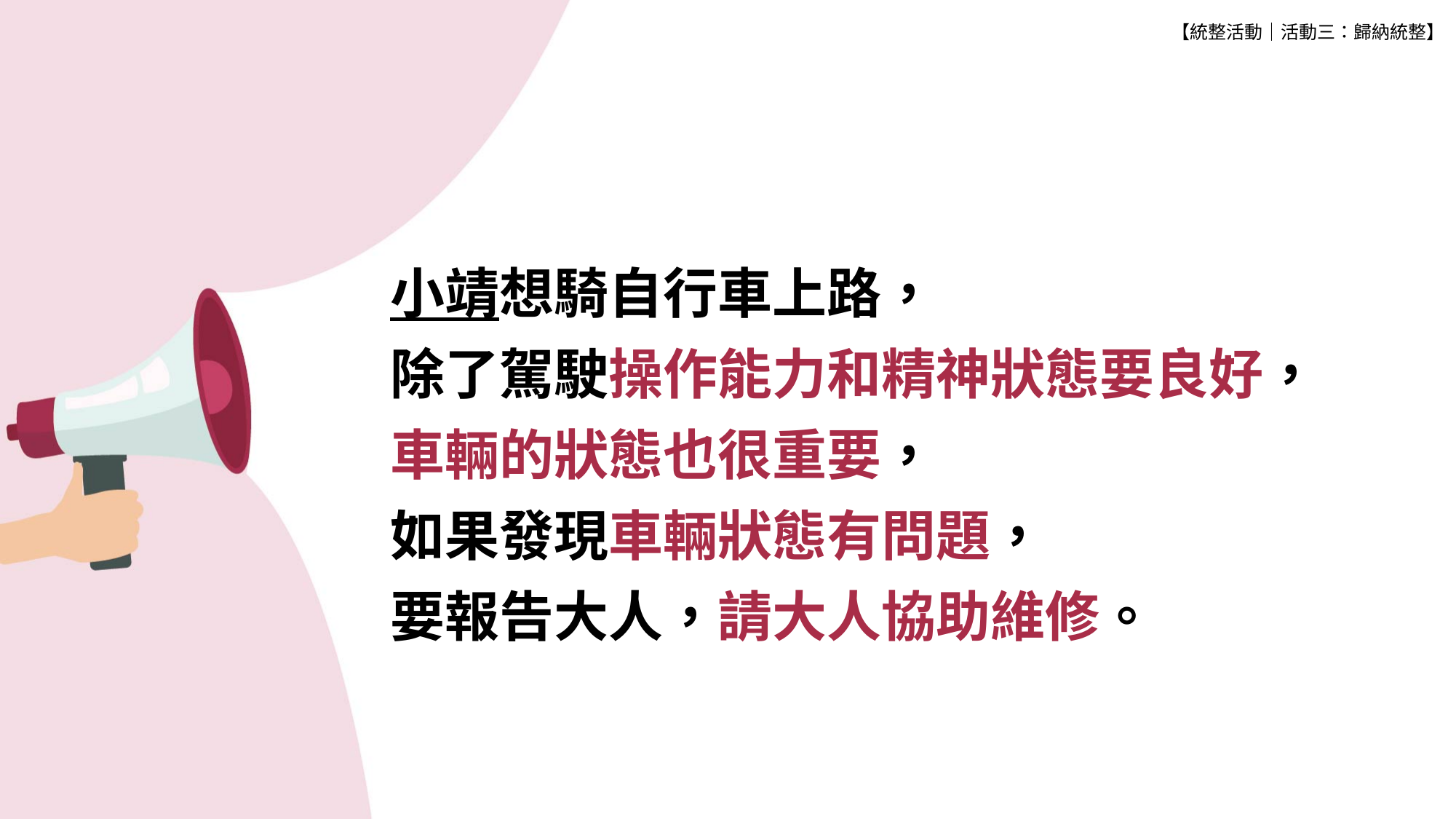

【統整活動│活動三：歸納統整】
小靖想騎自行車上路，
除了駕駛操作能力和精神狀態要良好，
車輛的狀態也很重要，
如果發現車輛狀態有問題，
要報告大人，請大人協助維修。